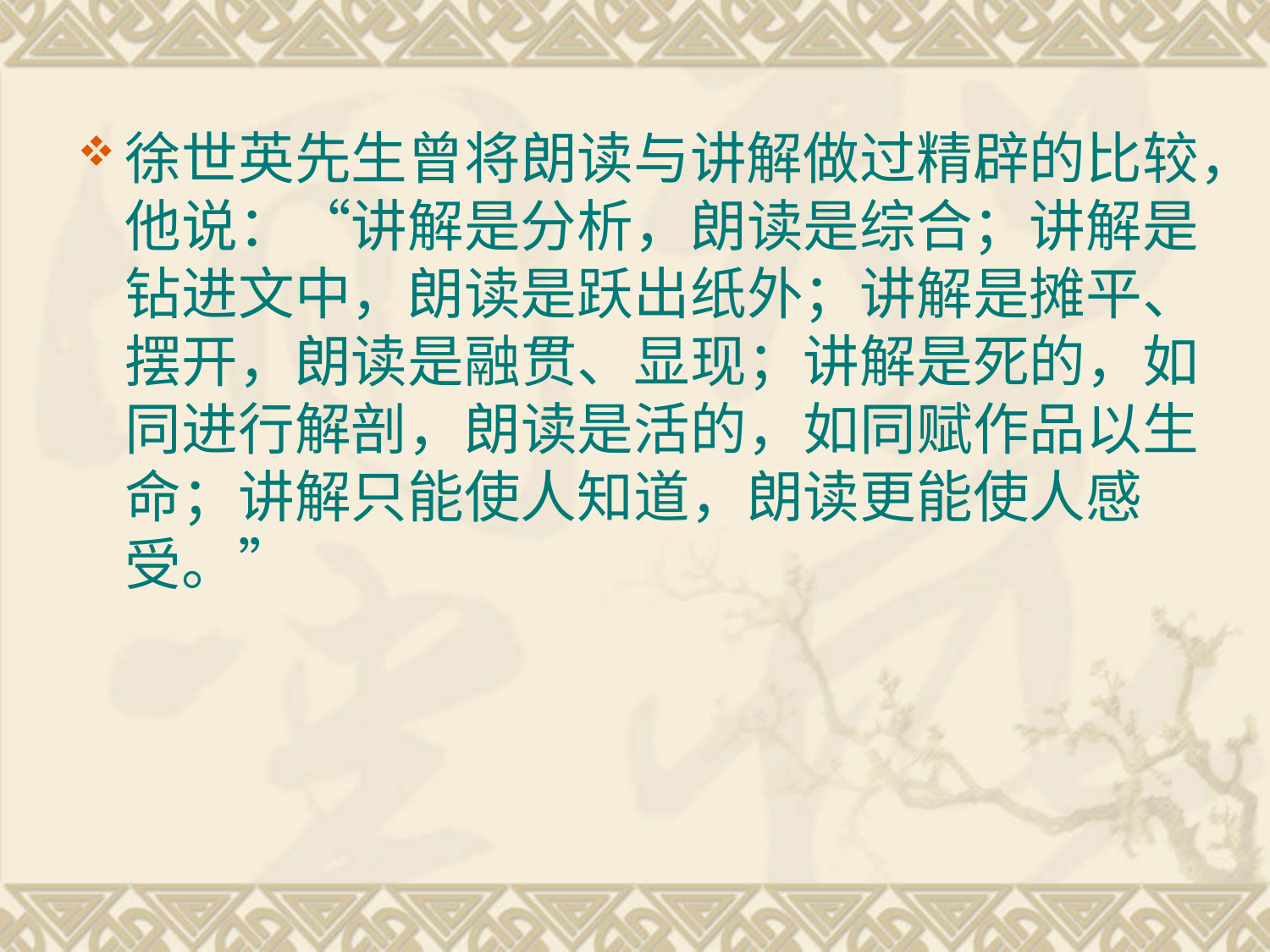

徐世英先生曾将朗读与讲解做过精辟的比较，他说：“讲解是分析，朗读是综合；讲解是钻进文中，朗读是跃出纸外；讲解是摊平、摆开，朗读是融贯、显现；讲解是死的，如同进行解剖，朗读是活的，如同赋作品以生命；讲解只能使人知道，朗读更能使人感受。”